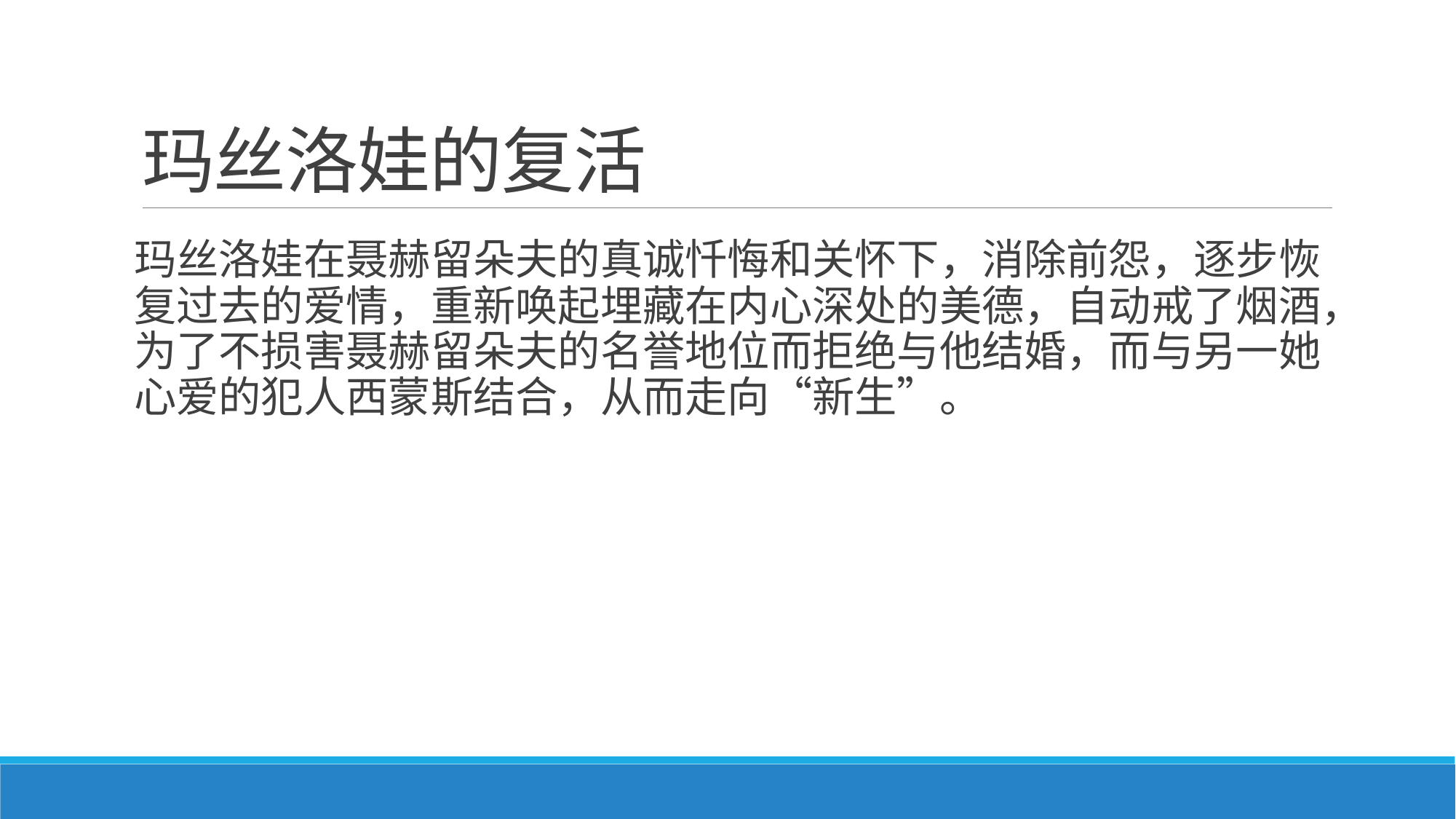

# 玛丝洛娃的复活
玛丝洛娃在聂赫留朵夫的真诚忏悔和关怀下，消除前怨，逐步恢复过去的爱情，重新唤起埋藏在内心深处的美德，自动戒了烟酒，为了不损害聂赫留朵夫的名誉地位而拒绝与他结婚，而与另一她心爱的犯人西蒙斯结合，从而走向“新生”。